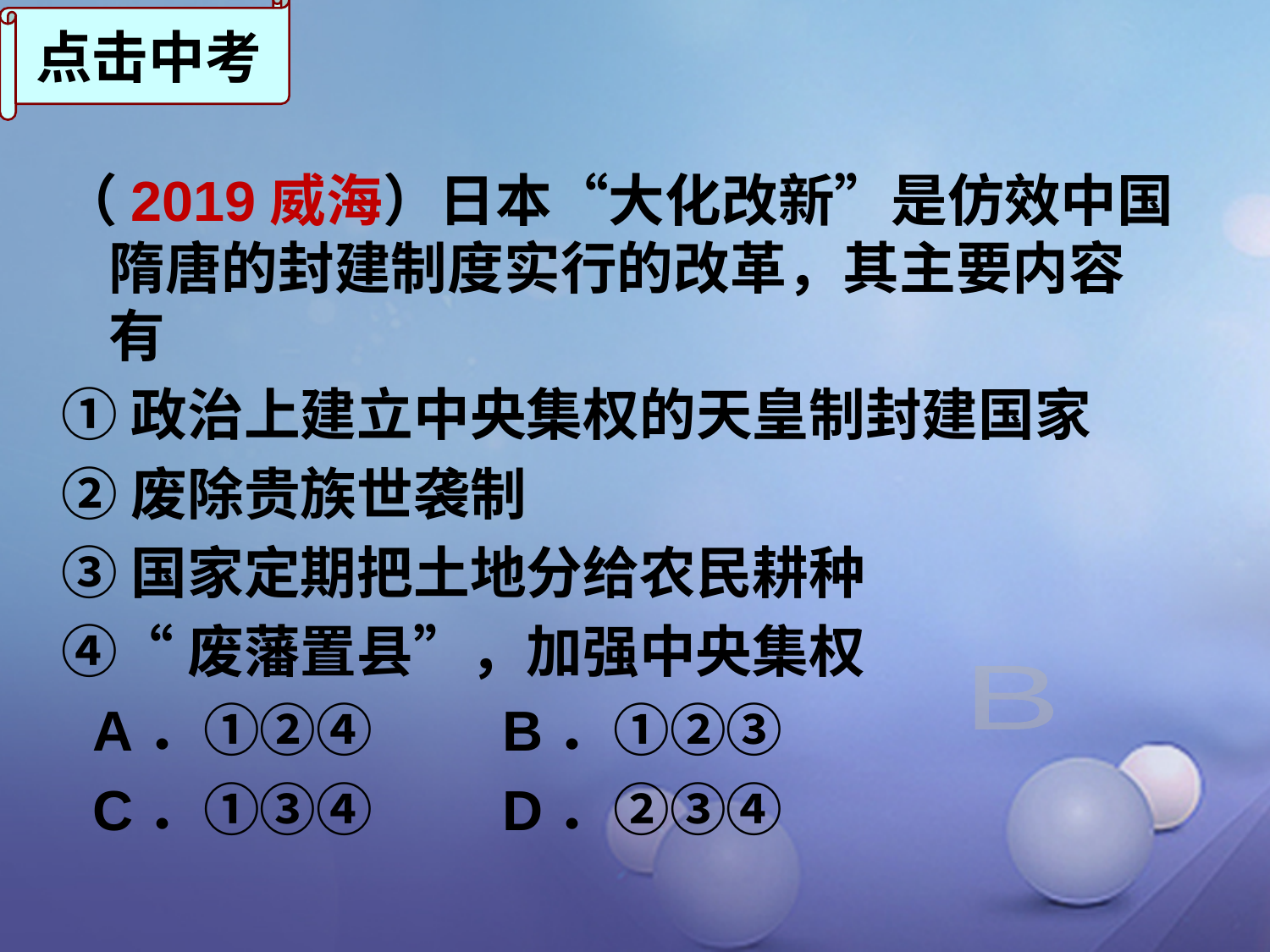

点击中考
（2019威海）日本“大化改新”是仿效中国隋唐的封建制度实行的改革，其主要内容有
①政治上建立中央集权的天皇制封建国家
②废除贵族世袭制
③国家定期把土地分给农民耕种
④“废藩置县”，加强中央集权
  A．①②④         B．①②③
  C．①③④         D．②③④

B